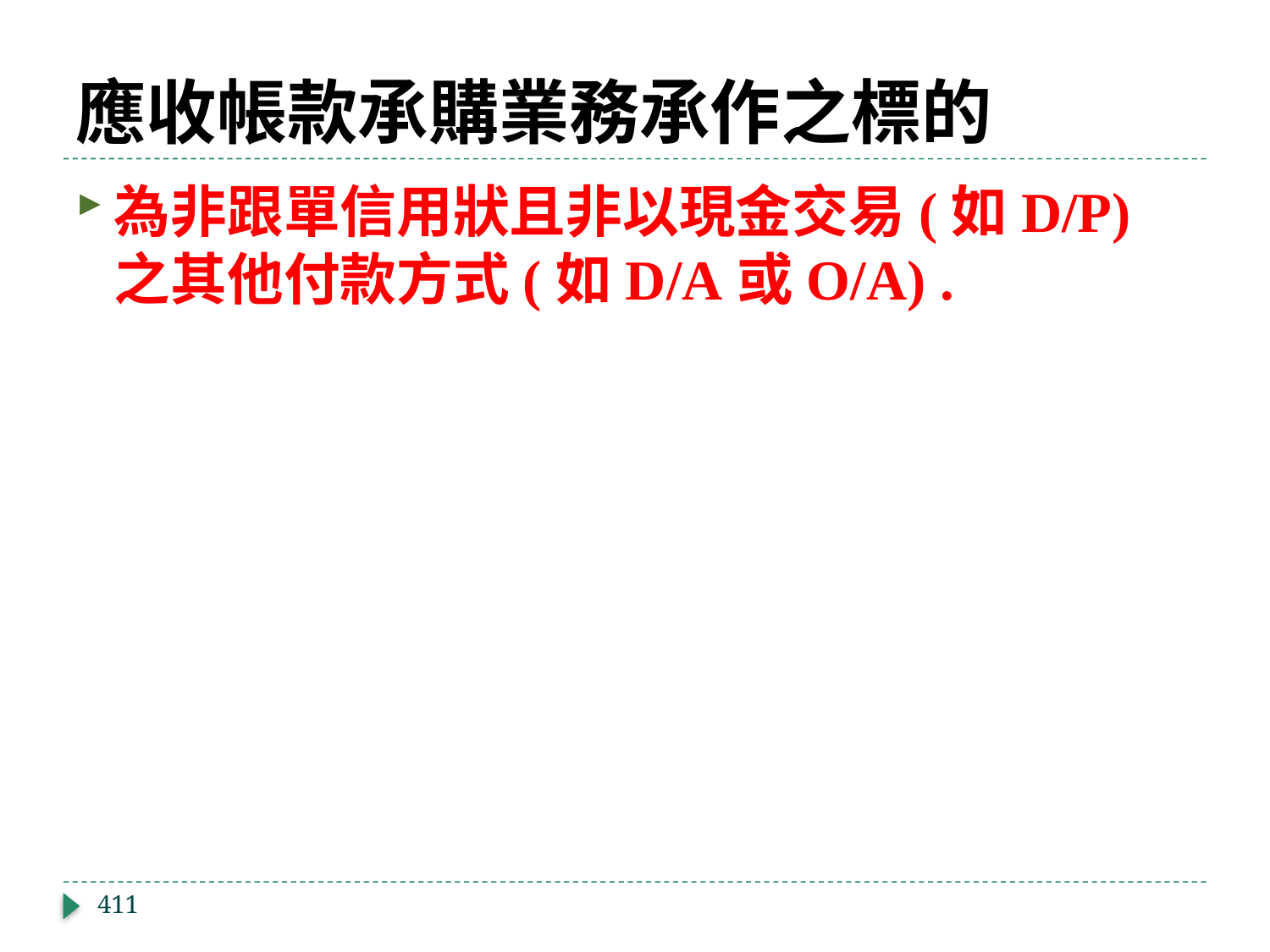

# 應收帳款承購業務承作之標的
為非跟單信用狀且非以現金交易(如D/P)之其他付款方式(如D/A或O/A) .
411